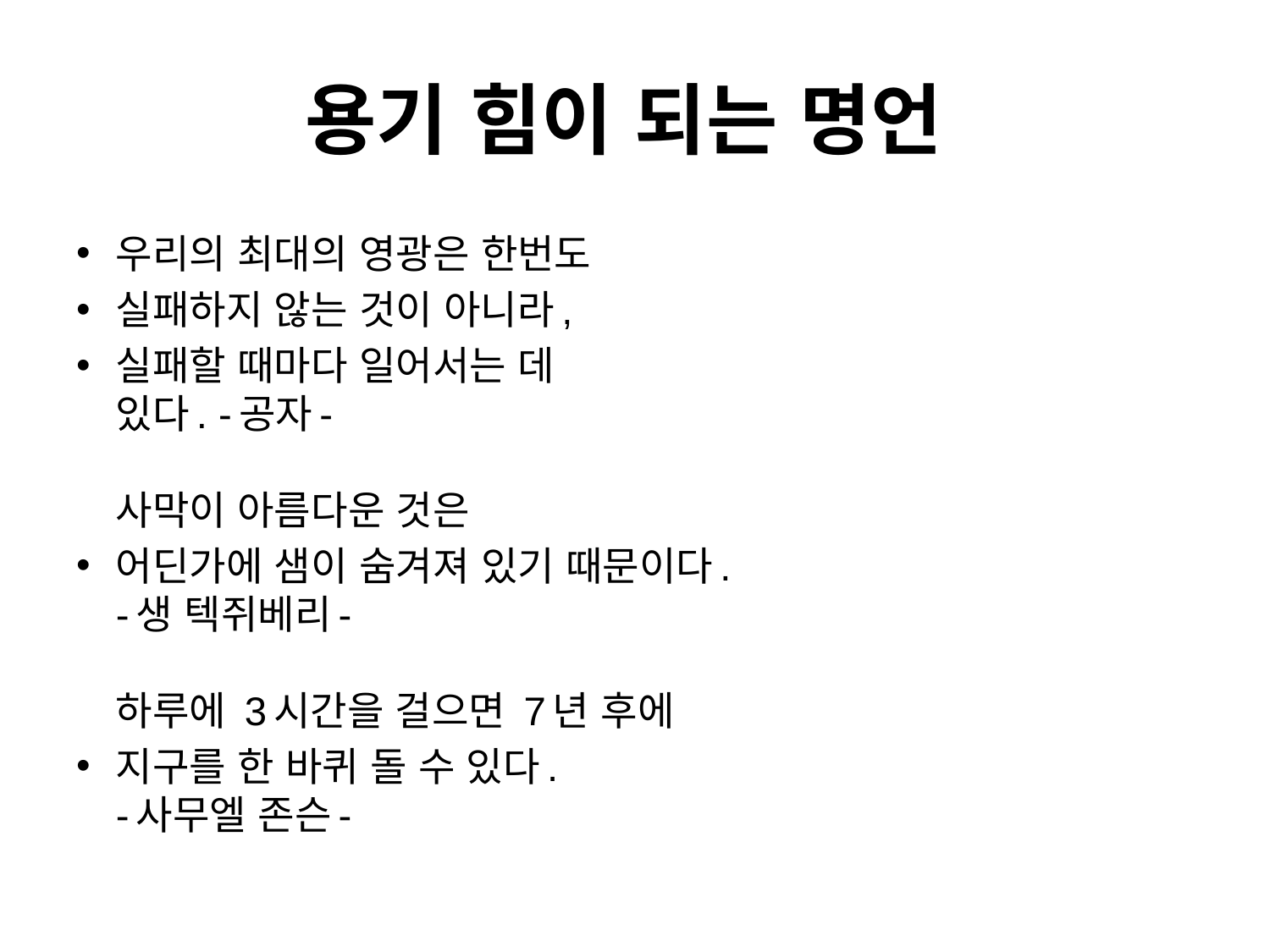

# 용기 힘이 되는 명언
우리의 최대의 영광은 한번도
실패하지 않는 것이 아니라,
실패할 때마다 일어서는 데
있다. -공자-
사막이 아름다운 것은
어딘가에 샘이 숨겨져 있기 때문이다.
-생 텍쥐베리-
하루에 3시간을 걸으면 7년 후에
지구를 한 바퀴 돌 수 있다.
-사무엘 존슨-